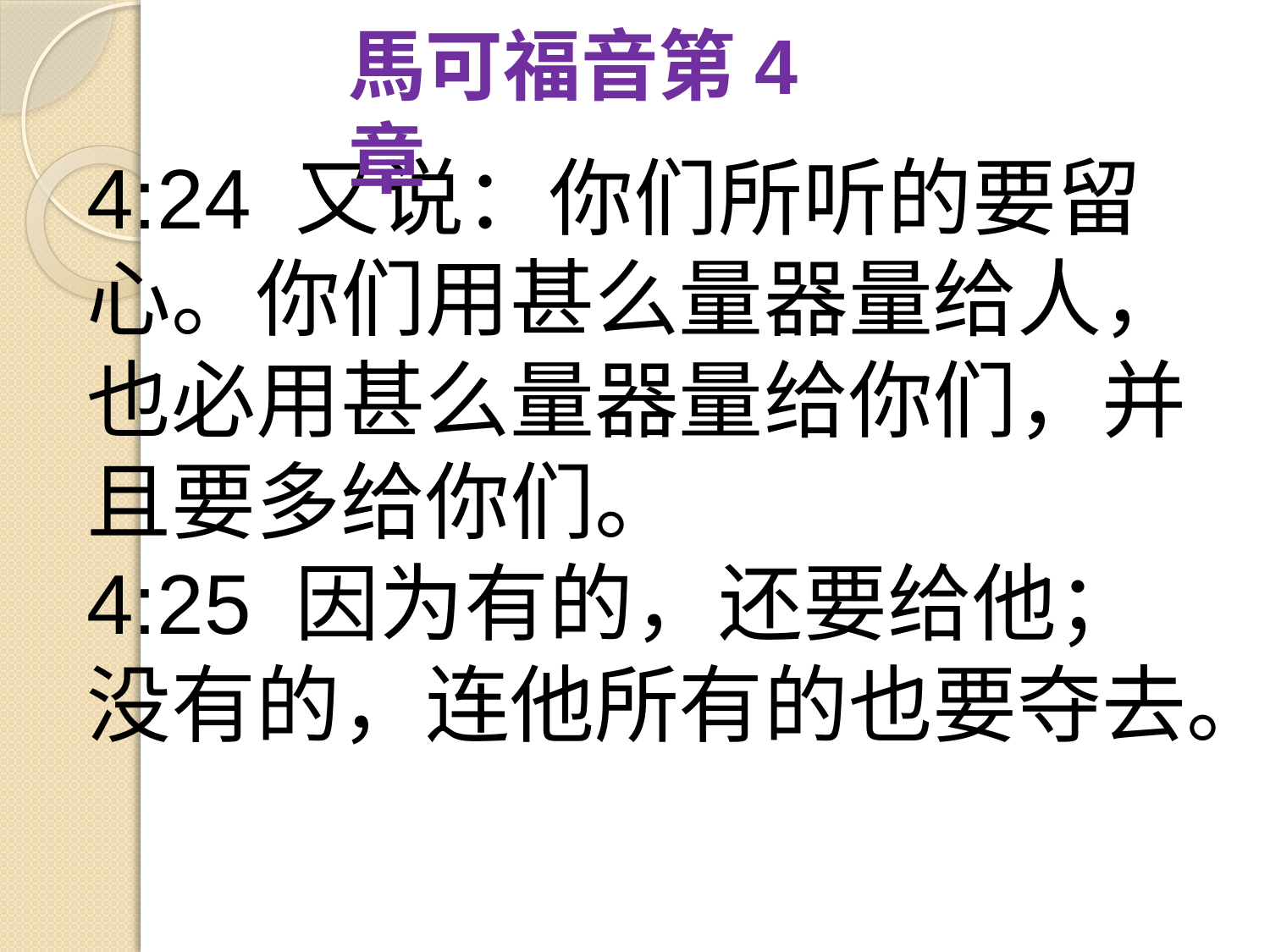

馬可福音第4章
4:24 又说：你们所听的要留心。你们用甚么量器量给人，也必用甚么量器量给你们，并且要多给你们。
4:25 因为有的，还要给他；没有的，连他所有的也要夺去。